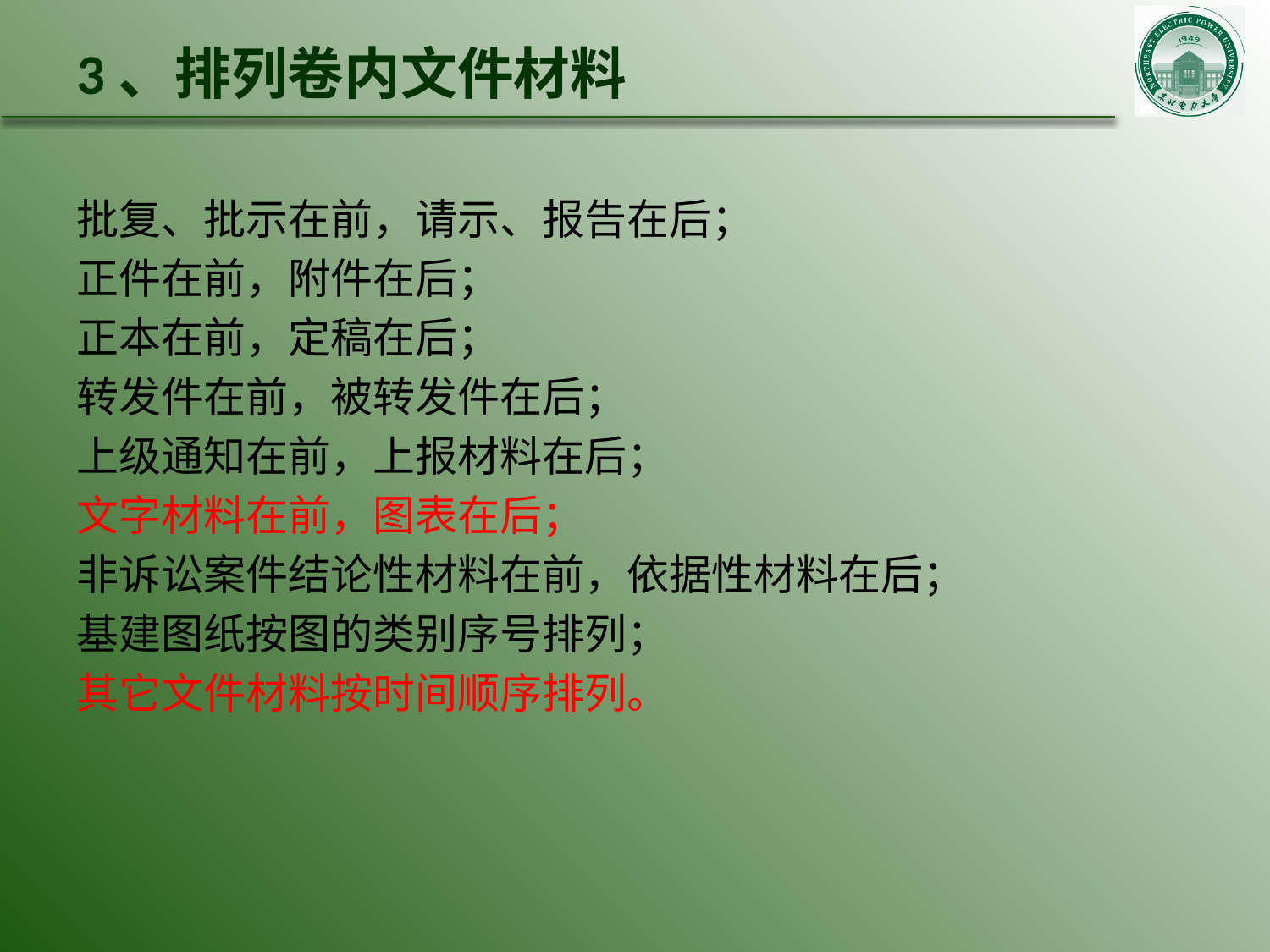

# 3、排列卷内文件材料
批复、批示在前，请示、报告在后；
正件在前，附件在后；
正本在前，定稿在后；
转发件在前，被转发件在后；
上级通知在前，上报材料在后；
文字材料在前，图表在后；
非诉讼案件结论性材料在前，依据性材料在后；
基建图纸按图的类别序号排列；
其它文件材料按时间顺序排列。